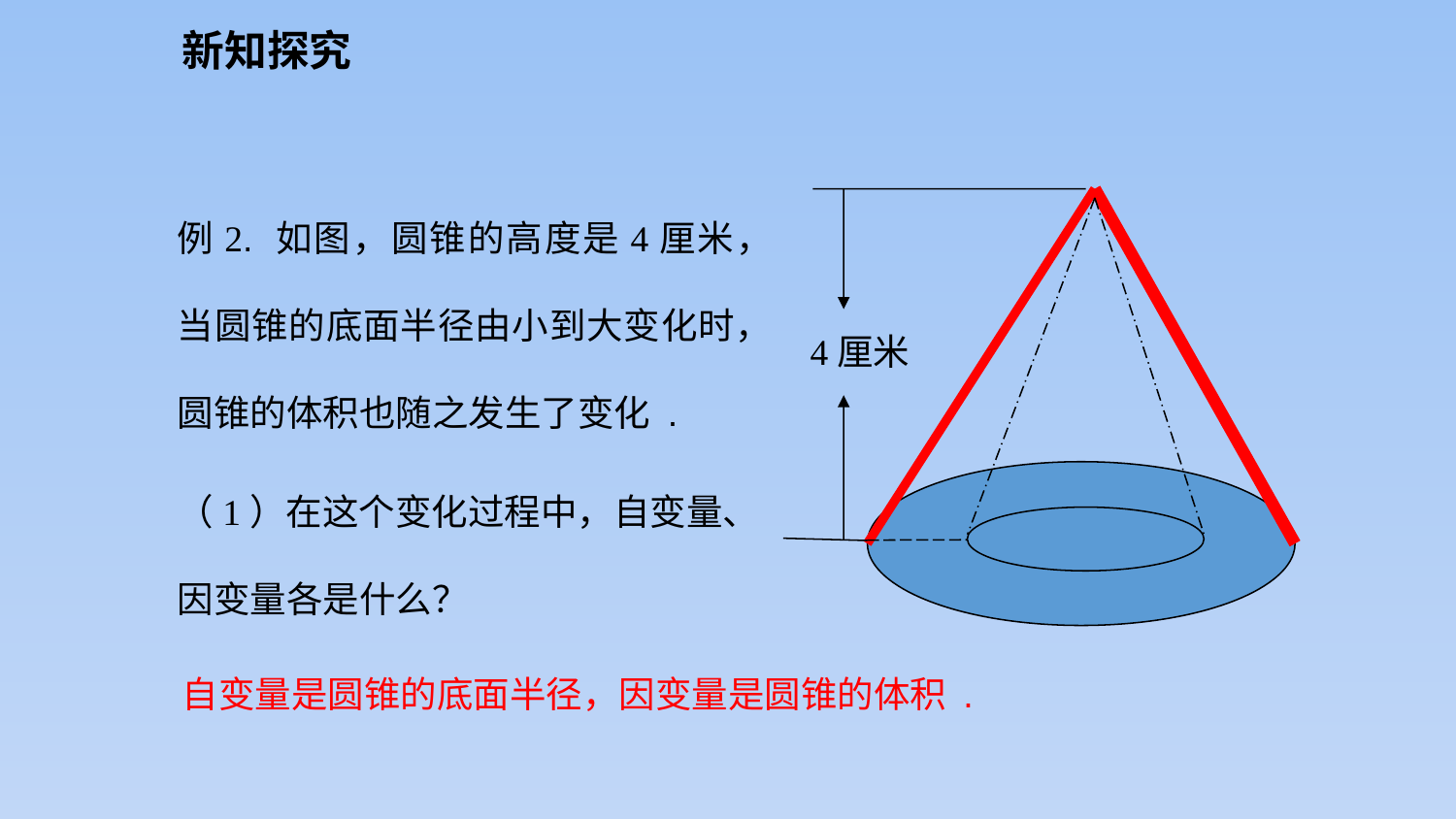

新知探究
例2. 如图，圆锥的高度是4厘米，当圆锥的底面半径由小到大变化时，圆锥的体积也随之发生了变化 .

4厘米

（1）在这个变化过程中，自变量、因变量各是什么？
自变量是圆锥的底面半径，因变量是圆锥的体积 .